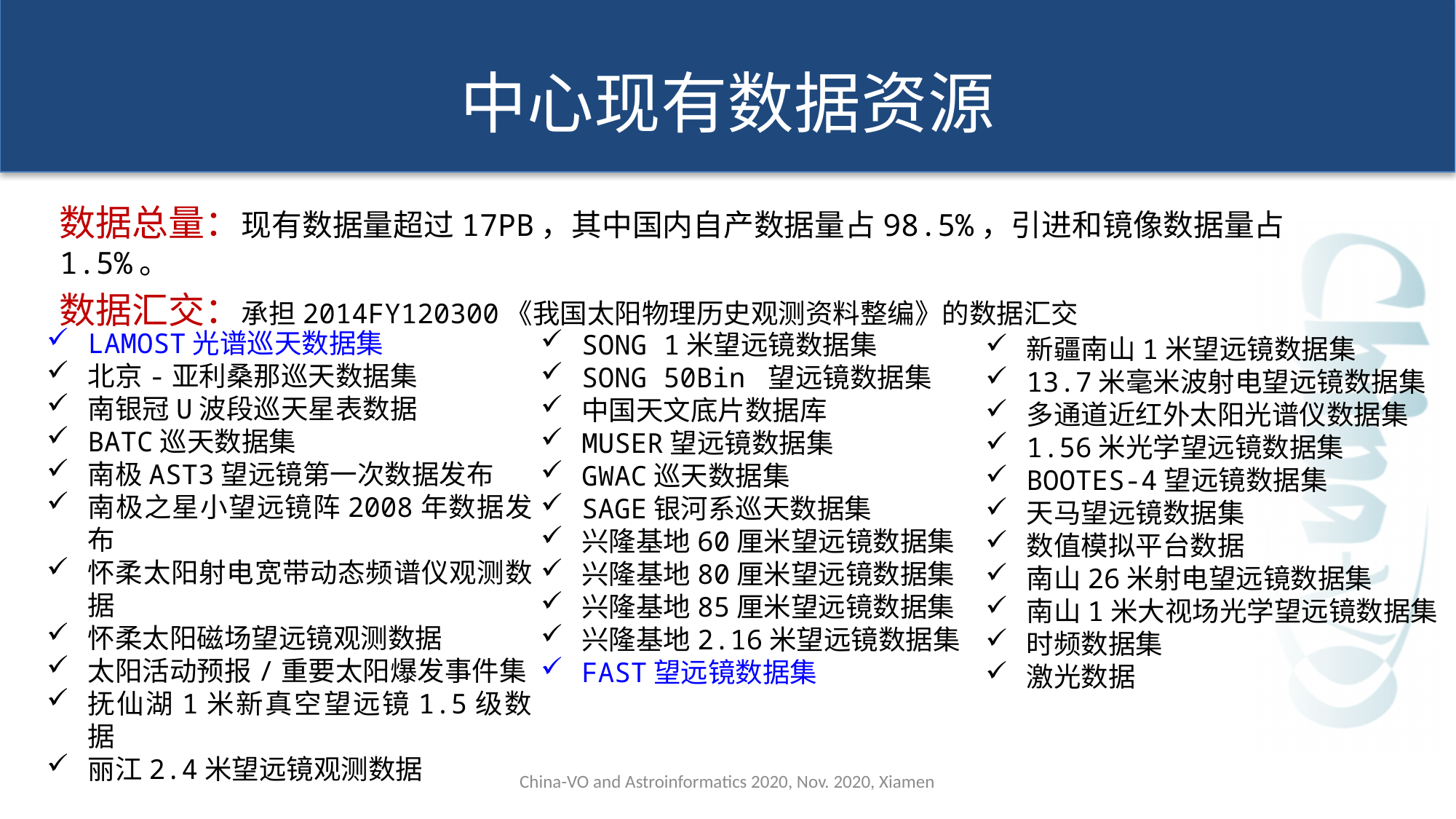

# 中心现有数据资源
数据总量：现有数据量超过17PB，其中国内自产数据量占98.5%，引进和镜像数据量占1.5%。
数据汇交：承担2014FY120300《我国太阳物理历史观测资料整编》的数据汇交
LAMOST光谱巡天数据集
北京-亚利桑那巡天数据集
南银冠U波段巡天星表数据
BATC巡天数据集
南极AST3望远镜第一次数据发布
南极之星小望远镜阵2008年数据发布
怀柔太阳射电宽带动态频谱仪观测数据
怀柔太阳磁场望远镜观测数据
太阳活动预报/重要太阳爆发事件集
抚仙湖1米新真空望远镜1.5级数据
丽江2.4米望远镜观测数据

SONG 1米望远镜数据集
SONG 50Bin 望远镜数据集
中国天文底片数据库
MUSER望远镜数据集
GWAC巡天数据集
SAGE银河系巡天数据集
兴隆基地60厘米望远镜数据集
兴隆基地80厘米望远镜数据集
兴隆基地85厘米望远镜数据集
兴隆基地2.16米望远镜数据集
FAST望远镜数据集

新疆南山1米望远镜数据集
13.7米毫米波射电望远镜数据集
多通道近红外太阳光谱仪数据集
1.56米光学望远镜数据集
BOOTES-4望远镜数据集
天马望远镜数据集
数值模拟平台数据
南山26米射电望远镜数据集
南山1米大视场光学望远镜数据集
时频数据集
激光数据
China-VO and Astroinformatics 2020, Nov. 2020, Xiamen